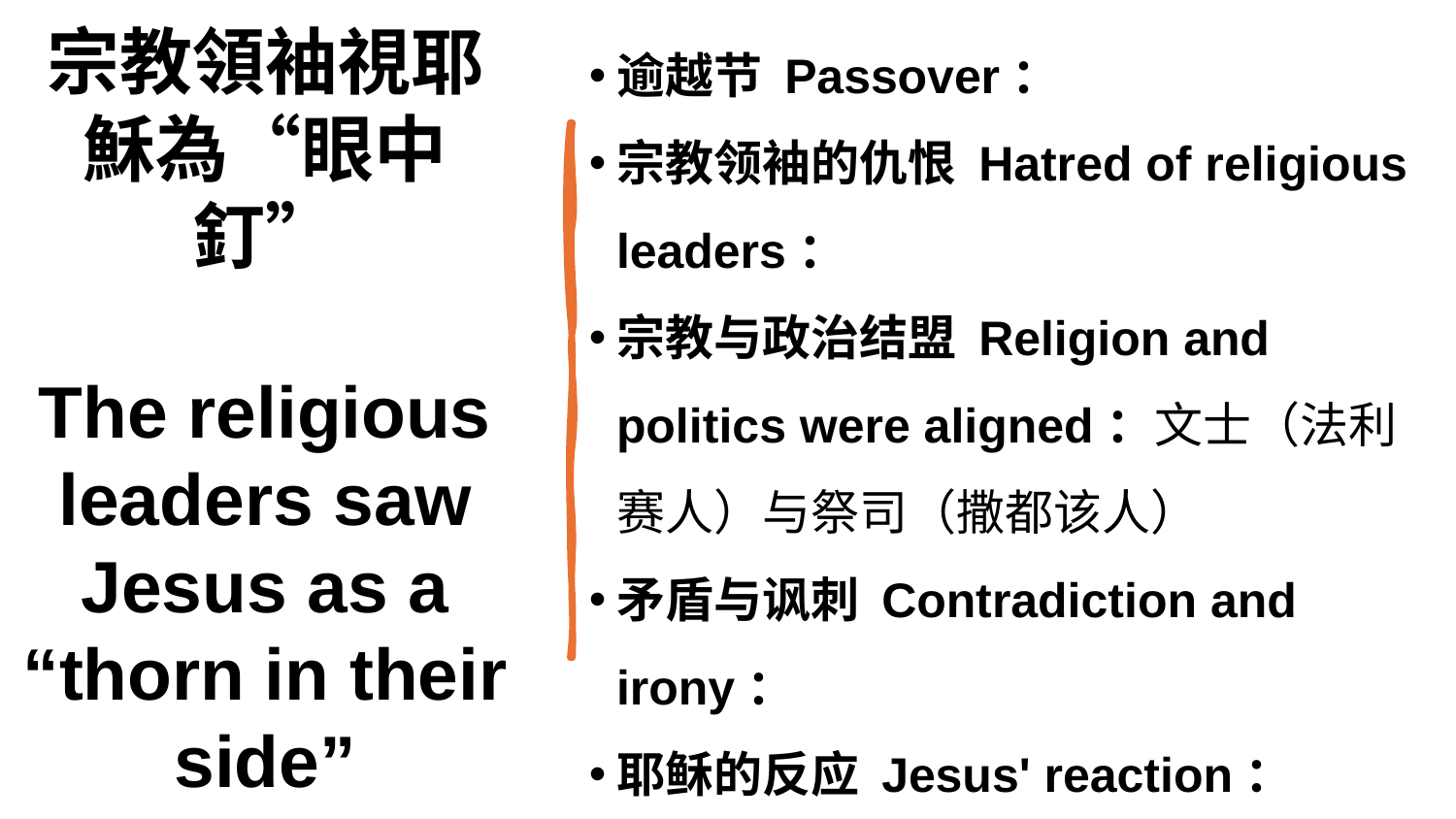

# 宗教領袖視耶穌為“眼中釘” The religious leaders saw Jesus as a “thorn in their side”
逾越节 Passover：
宗教领袖的仇恨 Hatred of religious leaders：
宗教与政治结盟 Religion and politics were aligned：文士（法利赛人）与祭司（撒都该人）
矛盾与讽刺 Contradiction and irony：
耶稣的反应 Jesus' reaction：